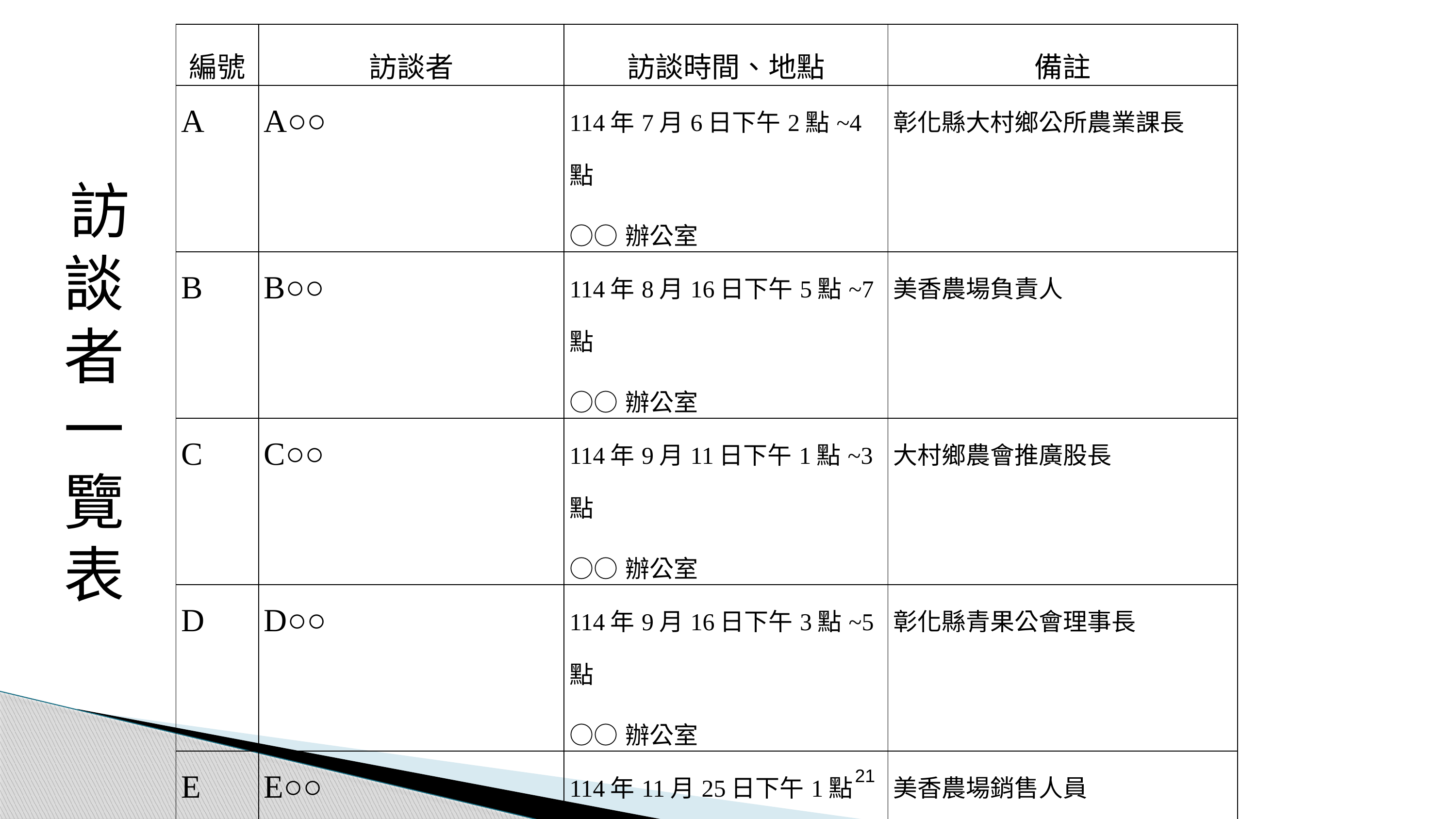

| 編號 | 訪談者 | 訪談時間、地點 | 備註 |
| --- | --- | --- | --- |
| A | A○○ | 114年7月6日下午2點~4點 ○○辦公室 | 彰化縣大村鄉公所農業課長 |
| B | B○○ | 114年8月16日下午5點~7點 ○○辦公室 | 美香農場負責人 |
| C | C○○ | 114年9月11日下午1點~3點 ○○辦公室 | 大村鄉農會推廣股長 |
| D | D○○ | 114年9月16日下午3點~5點 ○○辦公室 | 彰化縣青果公會理事長 |
| E | E○○ | 114年11月25日下午1點~3點 ○○辦公室 | 美香農場銷售人員 |
| F | F○○ | 114年11月27日下午2點~4點 ○○辦公室 | 台中區農業改良場副場長 |
訪談者一覽表
21